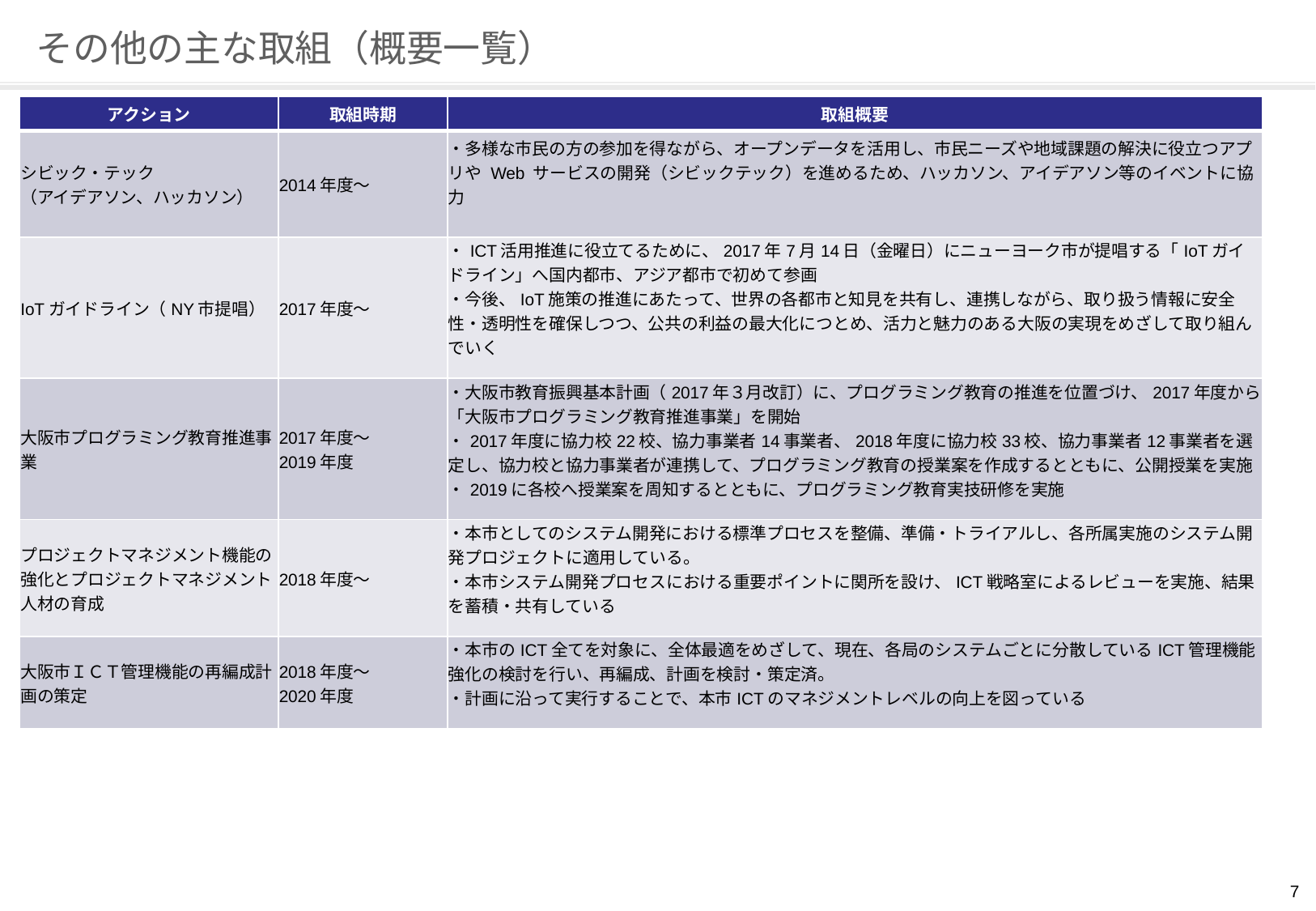

# その他の主な取組（概要一覧）
| アクション | 取組時期 | 取組概要 |
| --- | --- | --- |
| シビック・テック （アイデアソン、ハッカソン） | 2014年度～ | ・多様な市民の方の参加を得ながら、オープンデータを活用し、市民ニーズや地域課題の解決に役立つアプリや Web サービスの開発（シビックテック）を進めるため、ハッカソン、アイデアソン等のイベントに協力 |
| IoTガイドライン（NY市提唱） | 2017年度～ | ・ICT活用推進に役立てるために、2017年7月14日（金曜日）にニューヨーク市が提唱する「IoTガイドライン」へ国内都市、アジア都市で初めて参画 ・今後、IoT施策の推進にあたって、世界の各都市と知見を共有し、連携しながら、取り扱う情報に安全性・透明性を確保しつつ、公共の利益の最大化につとめ、活力と魅力のある大阪の実現をめざして取り組んでいく |
| 大阪市プログラミング教育推進事業 | 2017年度～ 2019年度 | ・大阪市教育振興基本計画（2017年３月改訂）に、プログラミング教育の推進を位置づけ、2017年度から「大阪市プログラミング教育推進事業」を開始 ・2017年度に協力校22校、協力事業者14事業者、2018年度に協力校33校、協力事業者12事業者を選定し、協力校と協力事業者が連携して、プログラミング教育の授業案を作成するとともに、公開授業を実施 ・2019に各校へ授業案を周知するとともに、プログラミング教育実技研修を実施 |
| プロジェクトマネジメント機能の強化とプロジェクトマネジメント人材の育成 | 2018年度～ | ・本市としてのシステム開発における標準プロセスを整備、準備・トライアルし、各所属実施のシステム開発プロジェクトに適用している。 ・本市システム開発プロセスにおける重要ポイントに関所を設け、ICT戦略室によるレビューを実施、結果を蓄積・共有している |
| 大阪市ＩＣＴ管理機能の再編成計画の策定 | 2018年度～ 2020年度 | ・本市のICT全てを対象に、全体最適をめざして、現在、各局のシステムごとに分散しているICT管理機能強化の検討を行い、再編成、計画を検討・策定済。 ・計画に沿って実行することで、本市ICTのマネジメントレベルの向上を図っている |
7